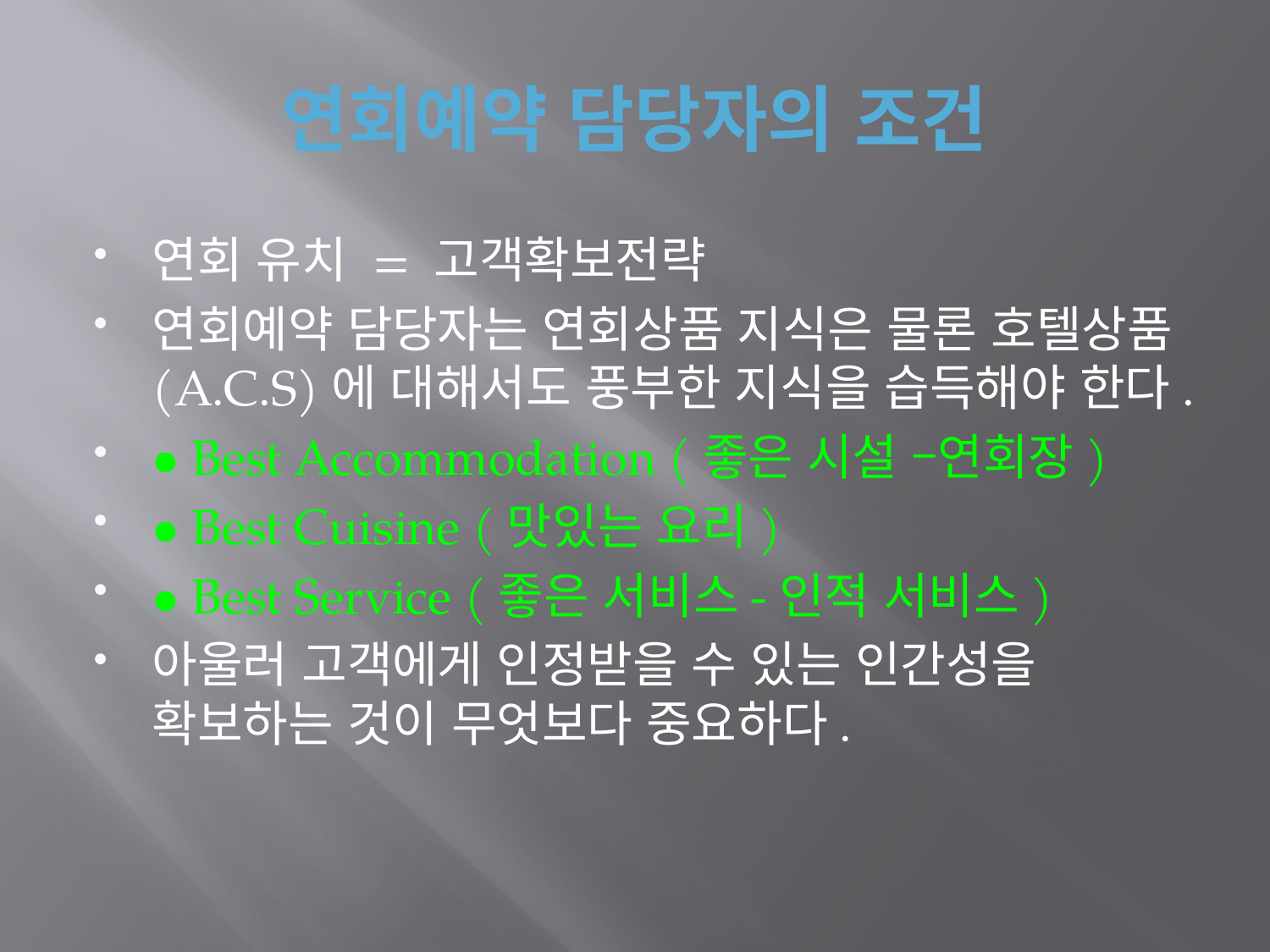

# 연회예약 담당자의 조건
연회 유치 = 고객확보전략
연회예약 담당자는 연회상품 지식은 물론 호텔상품(A.C.S)에 대해서도 풍부한 지식을 습득해야 한다.
∙ Best Accommodation (좋은 시설 –연회장)
∙ Best Cuisine (맛있는 요리)
∙ Best Service (좋은 서비스-인적 서비스)
아울러 고객에게 인정받을 수 있는 인간성을 확보하는 것이 무엇보다 중요하다.